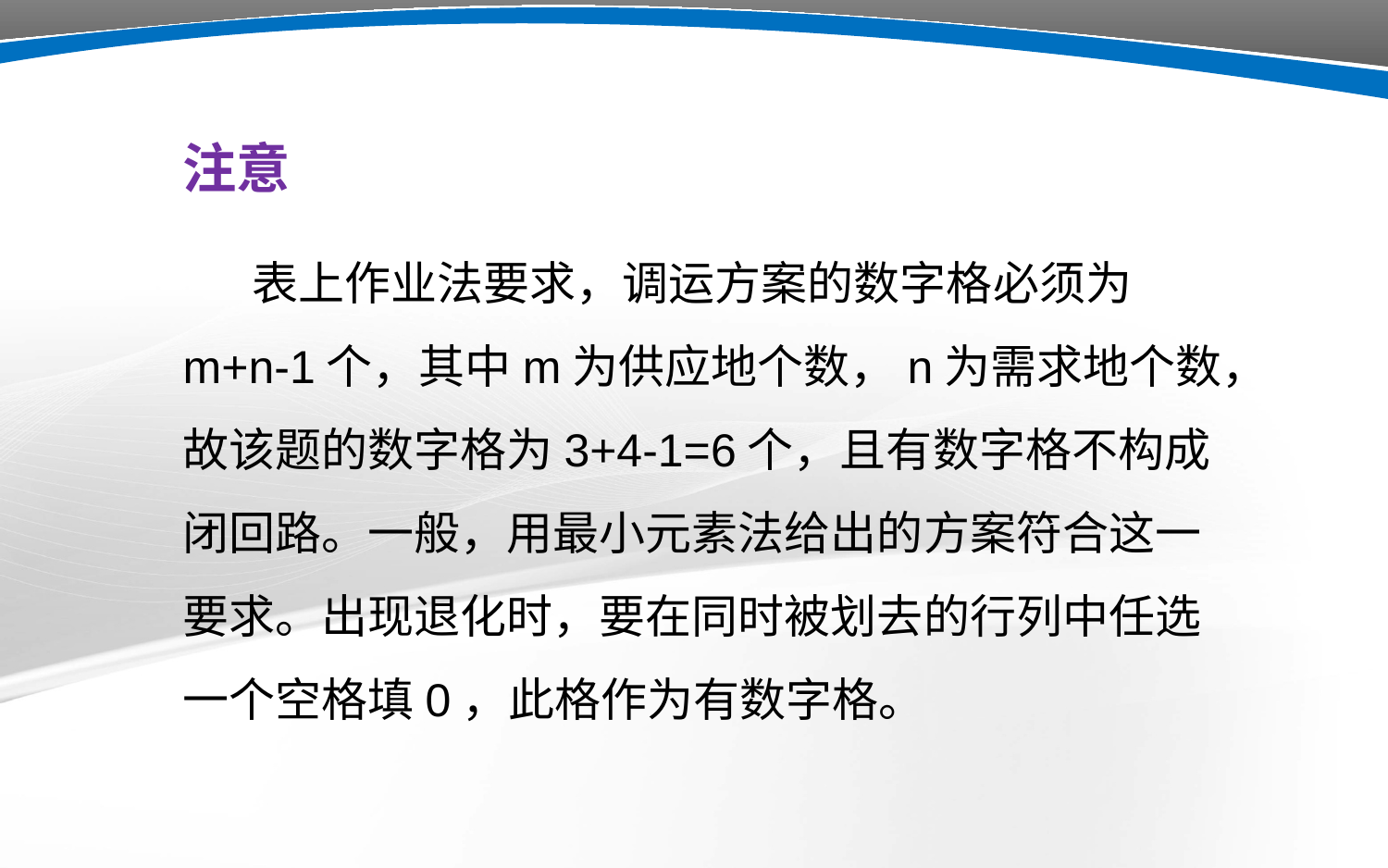

注意
表上作业法要求，调运方案的数字格必须为m+n-1个，其中m为供应地个数，n为需求地个数，故该题的数字格为3+4-1=6个，且有数字格不构成闭回路。一般，用最小元素法给出的方案符合这一要求。出现退化时，要在同时被划去的行列中任选一个空格填0，此格作为有数字格。